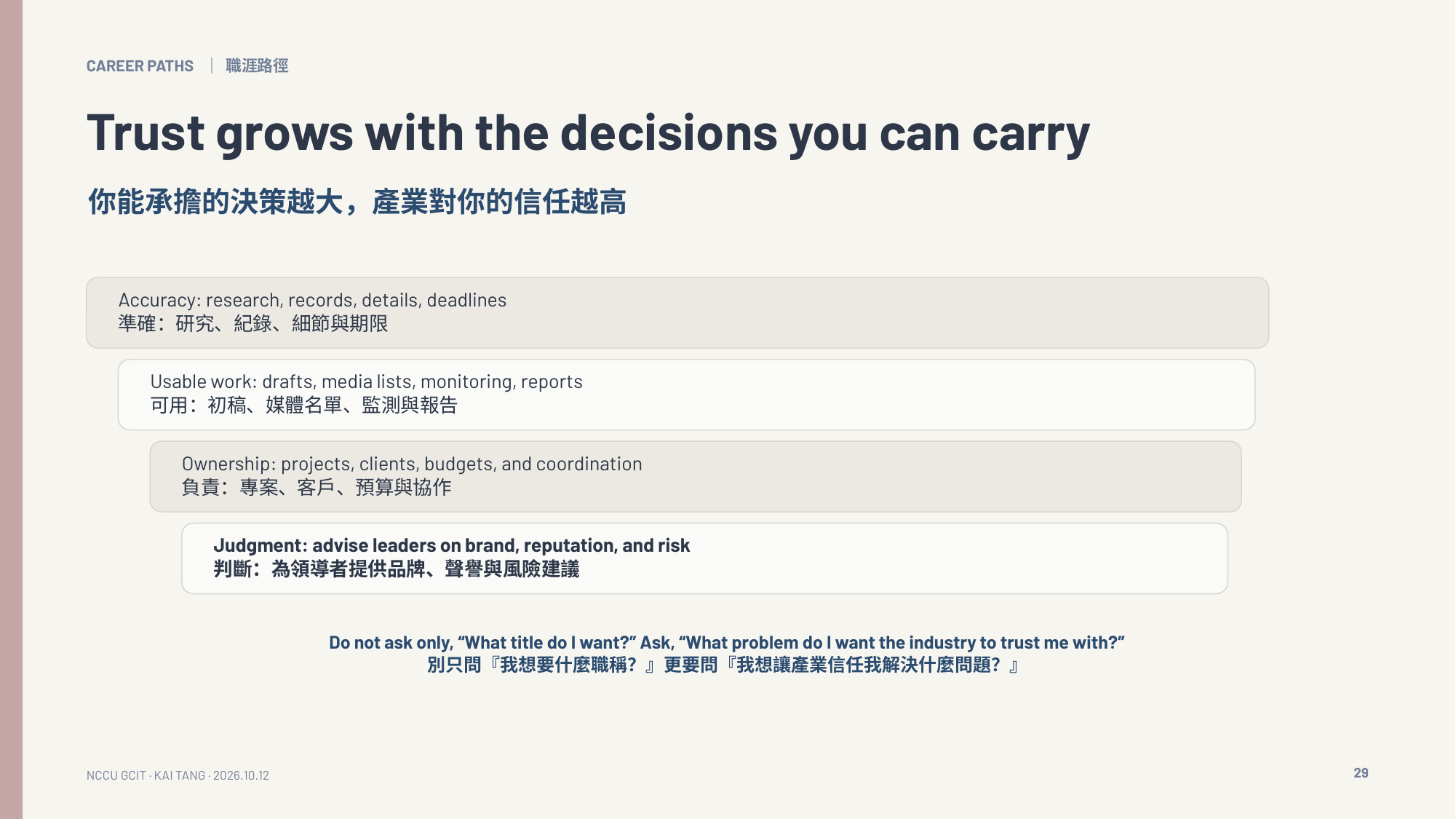

CAREER PATHS  ｜  職涯路徑
Trust grows with the decisions you can carry
你能承擔的決策越大，產業對你的信任越高

Accuracy: research, records, details, deadlines
準確：研究、紀錄、細節與期限

Usable work: drafts, media lists, monitoring, reports
可用：初稿、媒體名單、監測與報告

Ownership: projects, clients, budgets, and coordination
負責：專案、客戶、預算與協作

Judgment: advise leaders on brand, reputation, and risk
判斷：為領導者提供品牌、聲譽與風險建議
Do not ask only, “What title do I want?” Ask, “What problem do I want the industry to trust me with?”
別只問『我想要什麼職稱？』更要問『我想讓產業信任我解決什麼問題？』
29
NCCU GCIT · KAI TANG · 2026.10.12